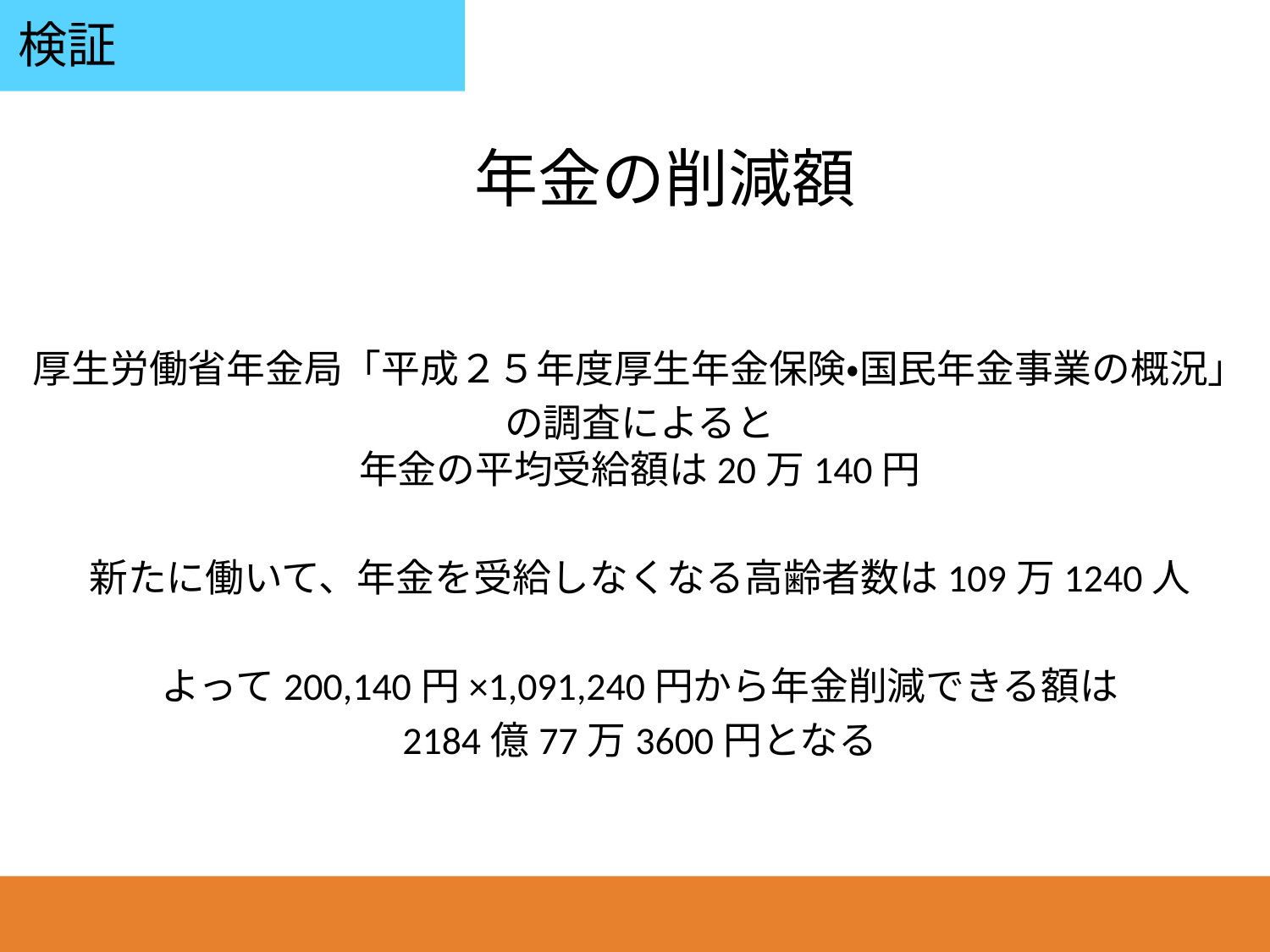

検証
# 年金の削減額
厚生労働省年金局「平成２５年度厚生年金保険・国民年金事業の概況」
の調査によると
年金の平均受給額は20万140円

新たに働いて、年金を受給しなくなる高齢者数は109万1240人

よって200,140円×1,091,240円から年金削減できる額は
2184億77万3600円となる